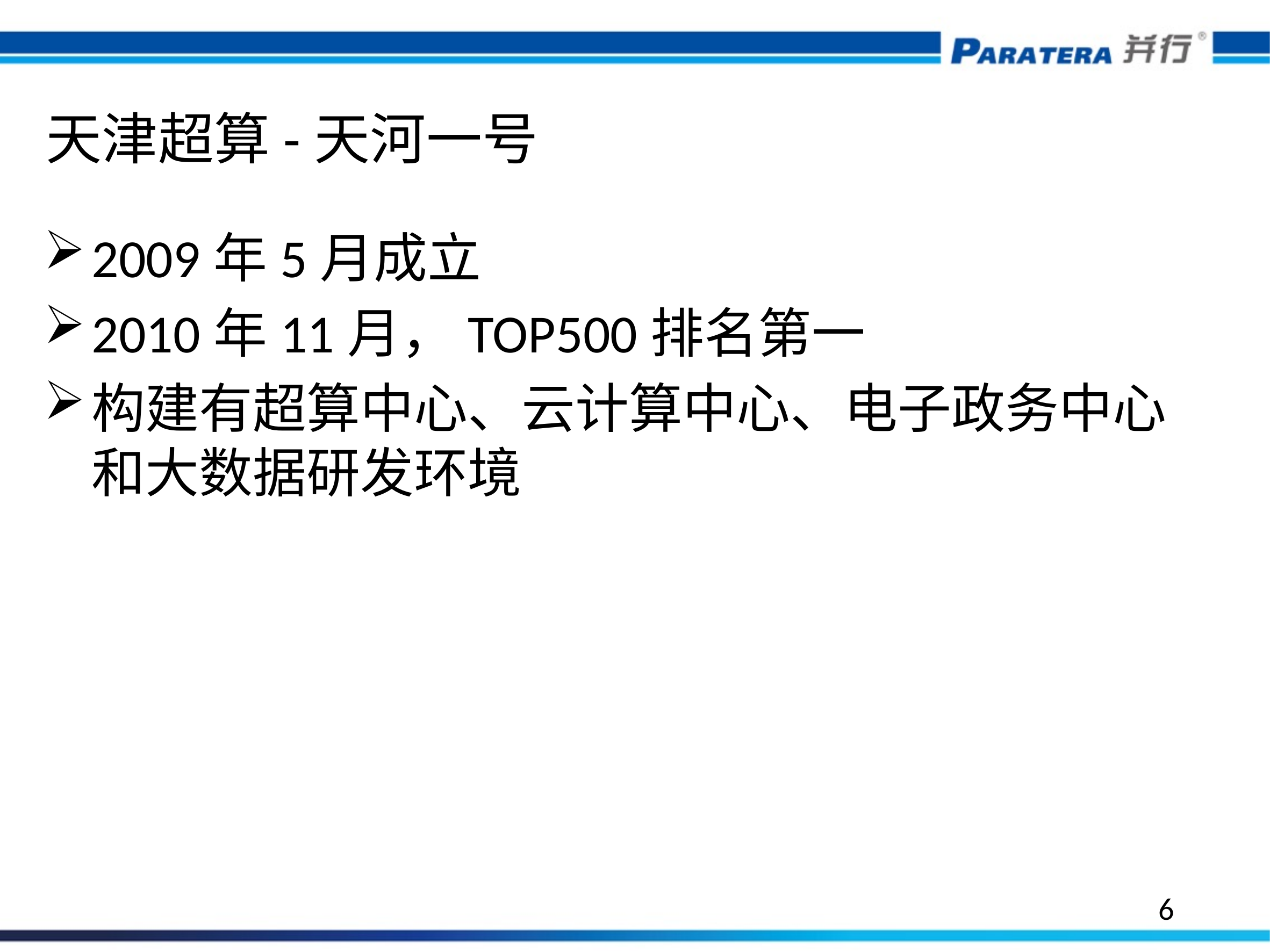

# 天津超算-天河一号
2009年5月成立
2010年11月，TOP500排名第一
构建有超算中心、云计算中心、电子政务中心和大数据研发环境
6